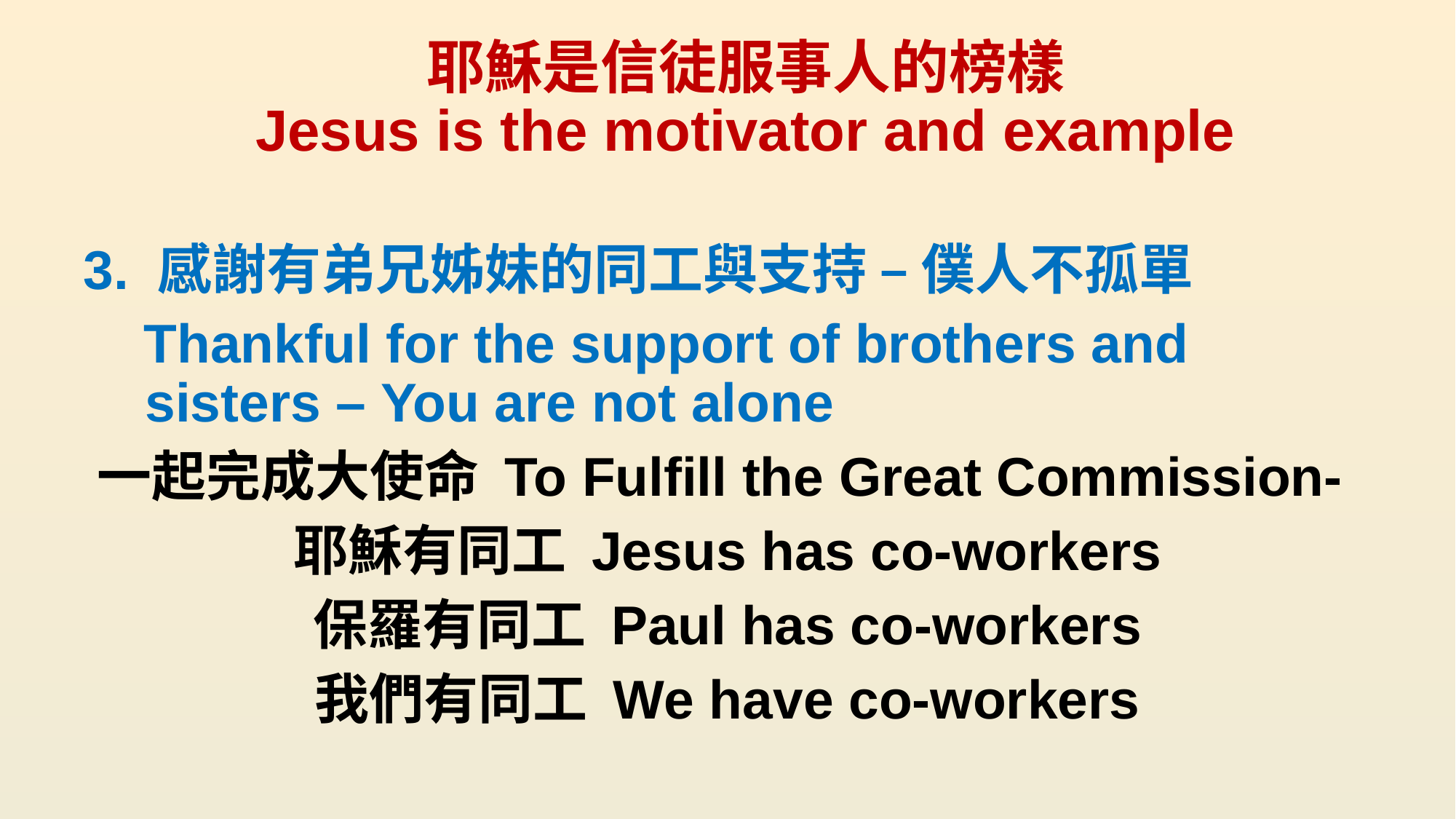

# 耶穌是信徒服事人的榜樣 Jesus is the motivator and example
3. 感謝有弟兄姊妹的同工與支持 – 僕人不孤單
    Thankful for the support of brothers and sisters – You are not alone
一起完成大使命 To Fulfill the Great Commission-
耶穌有同工 Jesus has co-workers
保羅有同工 Paul has co-workers
我們有同工 We have co-workers